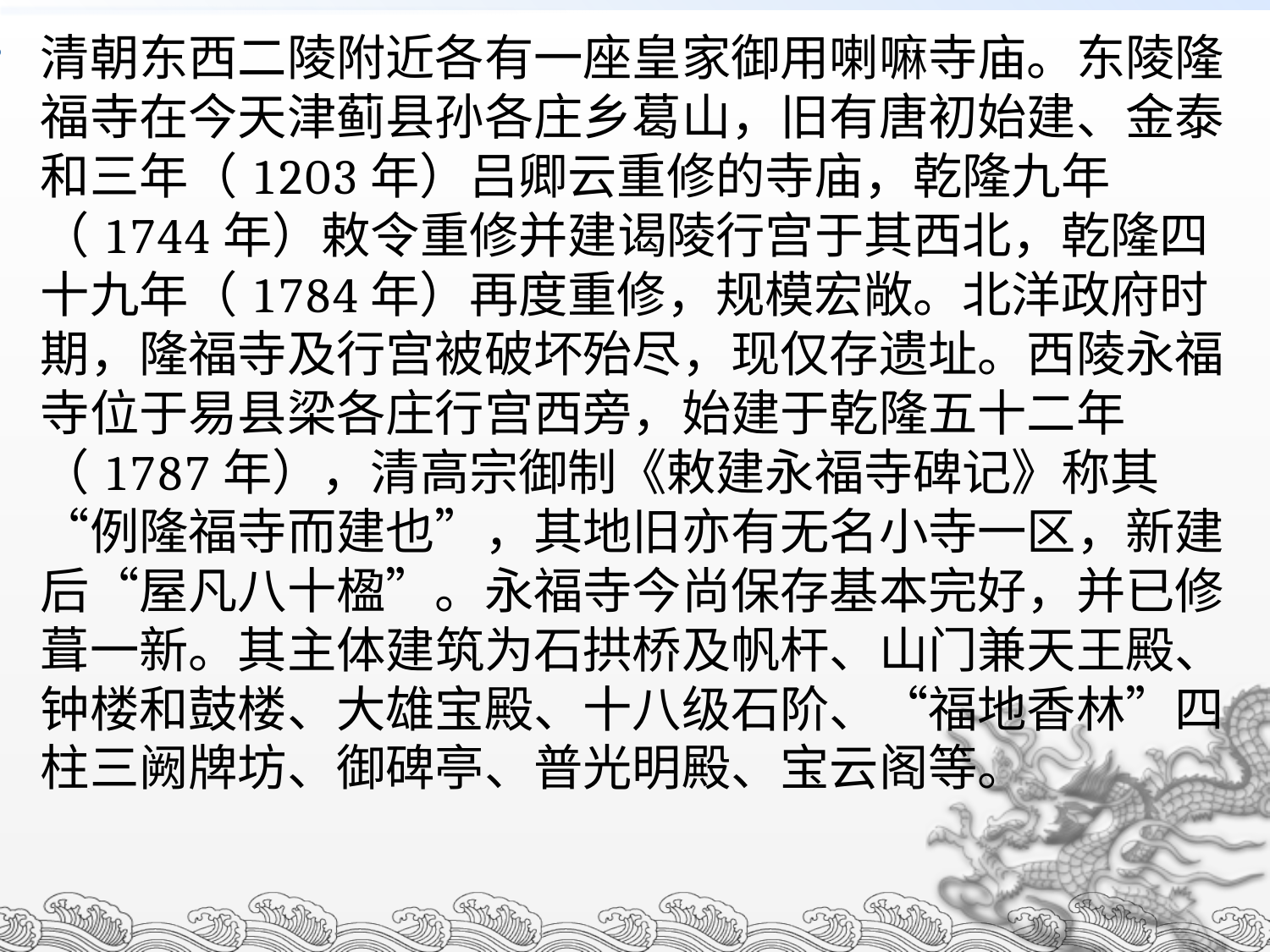

清朝东西二陵附近各有一座皇家御用喇嘛寺庙。东陵隆福寺在今天津蓟县孙各庄乡葛山，旧有唐初始建、金泰和三年（1203年）吕卿云重修的寺庙，乾隆九年（1744年）敕令重修并建谒陵行宫于其西北，乾隆四十九年（1784年）再度重修，规模宏敞。北洋政府时期，隆福寺及行宫被破坏殆尽，现仅存遗址。西陵永福寺位于易县梁各庄行宫西旁，始建于乾隆五十二年（1787年），清高宗御制《敕建永福寺碑记》称其“例隆福寺而建也”，其地旧亦有无名小寺一区，新建后“屋凡八十楹”。永福寺今尚保存基本完好，并已修葺一新。其主体建筑为石拱桥及帆杆、山门兼天王殿、钟楼和鼓楼、大雄宝殿、十八级石阶、“福地香林”四柱三阙牌坊、御碑亭、普光明殿、宝云阁等。